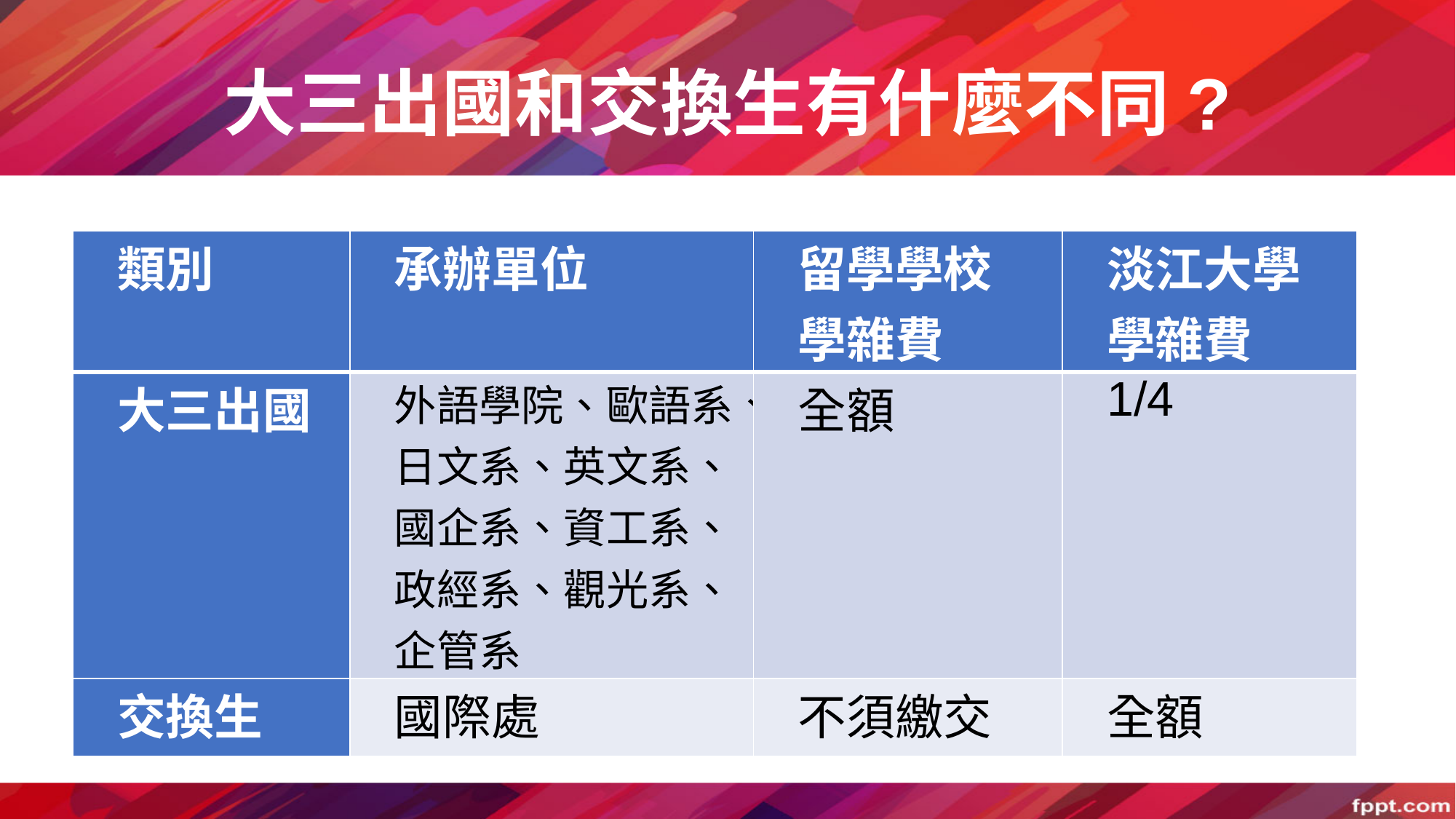

# 大三出國和交換生有什麼不同?
| 類別 | 承辦單位 | 留學學校 學雜費 | 淡江大學 學雜費 |
| --- | --- | --- | --- |
| 大三出國 | 外語學院、歐語系、日文系、英文系、國企系、資工系、政經系、觀光系、企管系 | 全額 | 1/4 |
| 交換生 | 國際處 | 不須繳交 | 全額 |